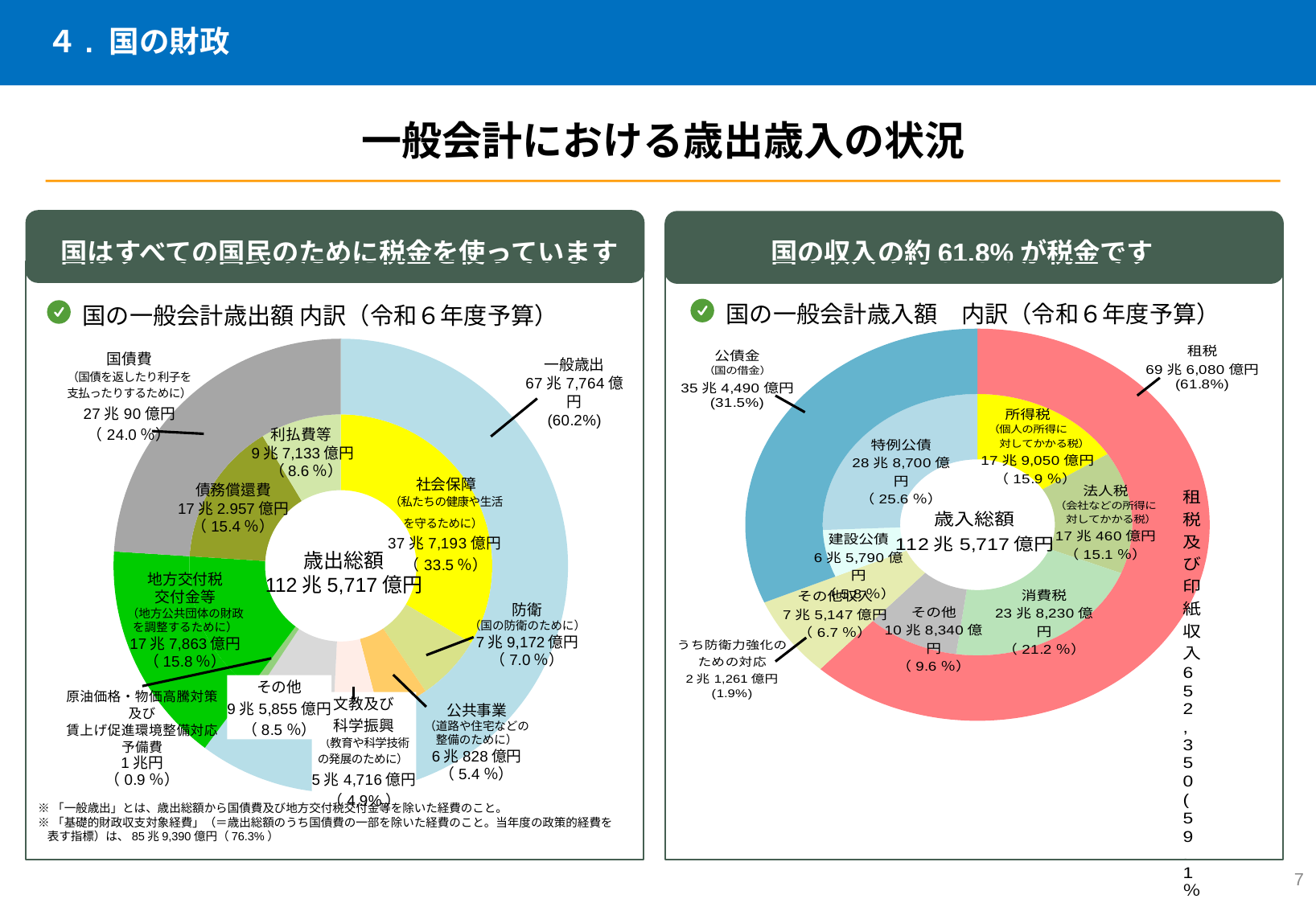

# ４. 国の財政
計・修正
一般会計における歳出歳入の状況

国はすべての国民のために税金を使っています
国の収入の約61.8%が税金です

### Chart

| Category |  |  |
|---|---|---|
| 租税及び印紙収入 | None | 696080.0 |
| 所得税 | 179050.0 | None |
| 法人税 | 170460.0 | None |
| 消費税 | 238230.0 | None |
| その他 | 108340.0 | None |
| その他収入 | 75146.88422 | 75146.88422 |
| 年金特例公債金収入 | 0.0 | 0.0 |
| 公債金収入 | None | 354490.0 |
| 建設公債 | 65790.0 | None |
| 特例公債 | 288700.0 | None |
国の一般会計歳入額　内訳（令和６年度予算）

国の一般会計歳出額 内訳（令和６年度予算）

### Chart

| Category | 内側の円 | 外側の円 |
|---|---|---|
| 一般歳出 | None | 677763.5811599998 |
| 社会保障 | 377193.01385 | None |
| 防衛関係費 | 79171.76714 | None |
| 防衛力強化資金繰入れ (＊) | 0.0 | None |
| 公共事業 | 60827.5 | None |
| 文教及び科学振興    | 54716.17539 | None |
| その他 | 95855.12478 | None |
| 原油価格・物価高騰対策及び賃上げ促進環境整備対応予備費 | 10000.0 | None |
| ウクライナ情勢経済緊急対応予備費 | 0.0 | None |
| 地方交付税交付金等 | 177863.11115 | 177863.11115 |
| 国債費 | None | 270090.19191 |
| 債務償還費 | 172956.77619 | None |
| 利払費等 | 97133.41571999999 | None |
利払費等
9兆7,133億円
 （8.6％）
債務償還費
17兆2.957億円
（15.4％）
地方交付税
交付金等
（地方公共団体の財政
を調整するために）
17兆7,863億円
（15.8％）
防衛
（国の防衛のために）
7兆9,172億円
（7.0％）
公共事業
（道路や住宅などの
整備のために）
6兆828億円
（5.4％）
※「一般歳出」とは、歳出総額から国債費及び地方交付税交付金等を除いた経費のこと。
※「基礎的財政収支対象経費」（＝歳出総額のうち国債費の一部を除いた経費のこと。当年度の政策的経費を表す指標）は、85兆9,390億円（76.3%）
歳出総額
112兆5,717億円
7